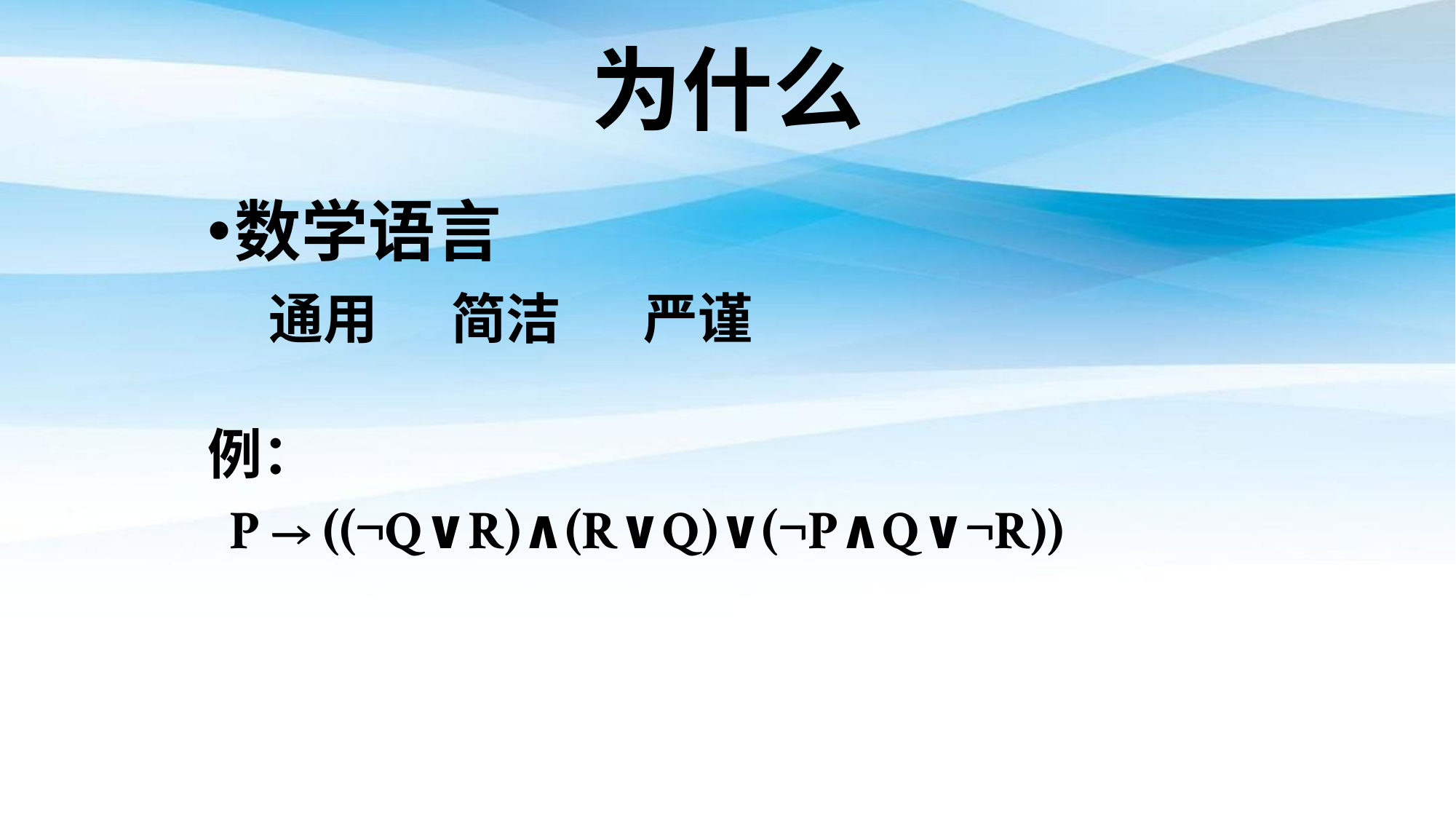

# 为什么
数学语言

例：
  P → ((¬Q∨R)∧(R∨Q)∨(¬P∧Q∨¬R))

通用
简洁
严谨